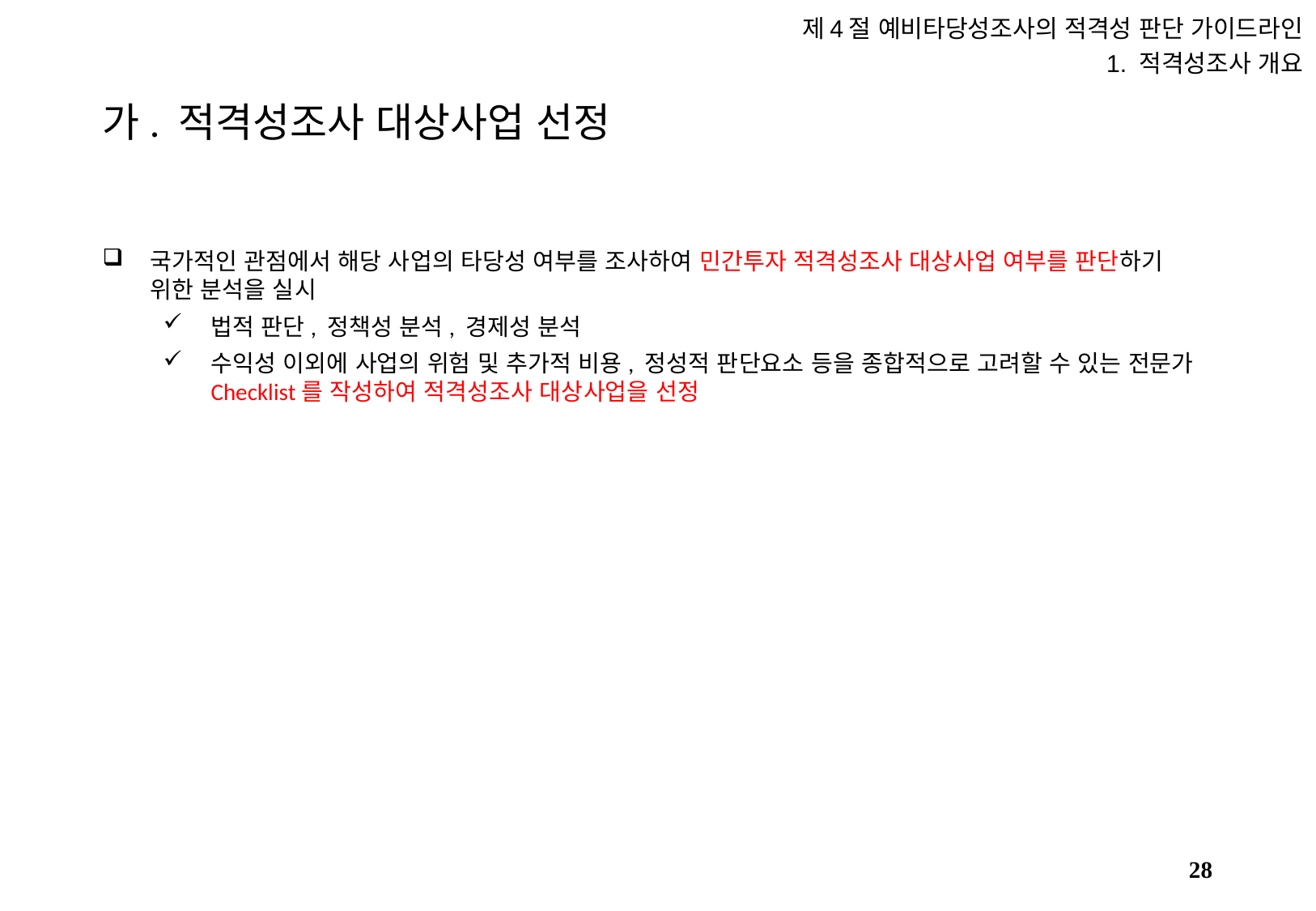

제4절 예비타당성조사의 적격성 판단 가이드라인
1. 적격성조사 개요
# 가. 적격성조사 대상사업 선정
국가적인 관점에서 해당 사업의 타당성 여부를 조사하여 민간투자 적격성조사 대상사업 여부를 판단하기 위한 분석을 실시
법적 판단, 정책성 분석, 경제성 분석
수익성 이외에 사업의 위험 및 추가적 비용, 정성적 판단요소 등을 종합적으로 고려할 수 있는 전문가 Checklist를 작성하여 적격성조사 대상사업을 선정
28